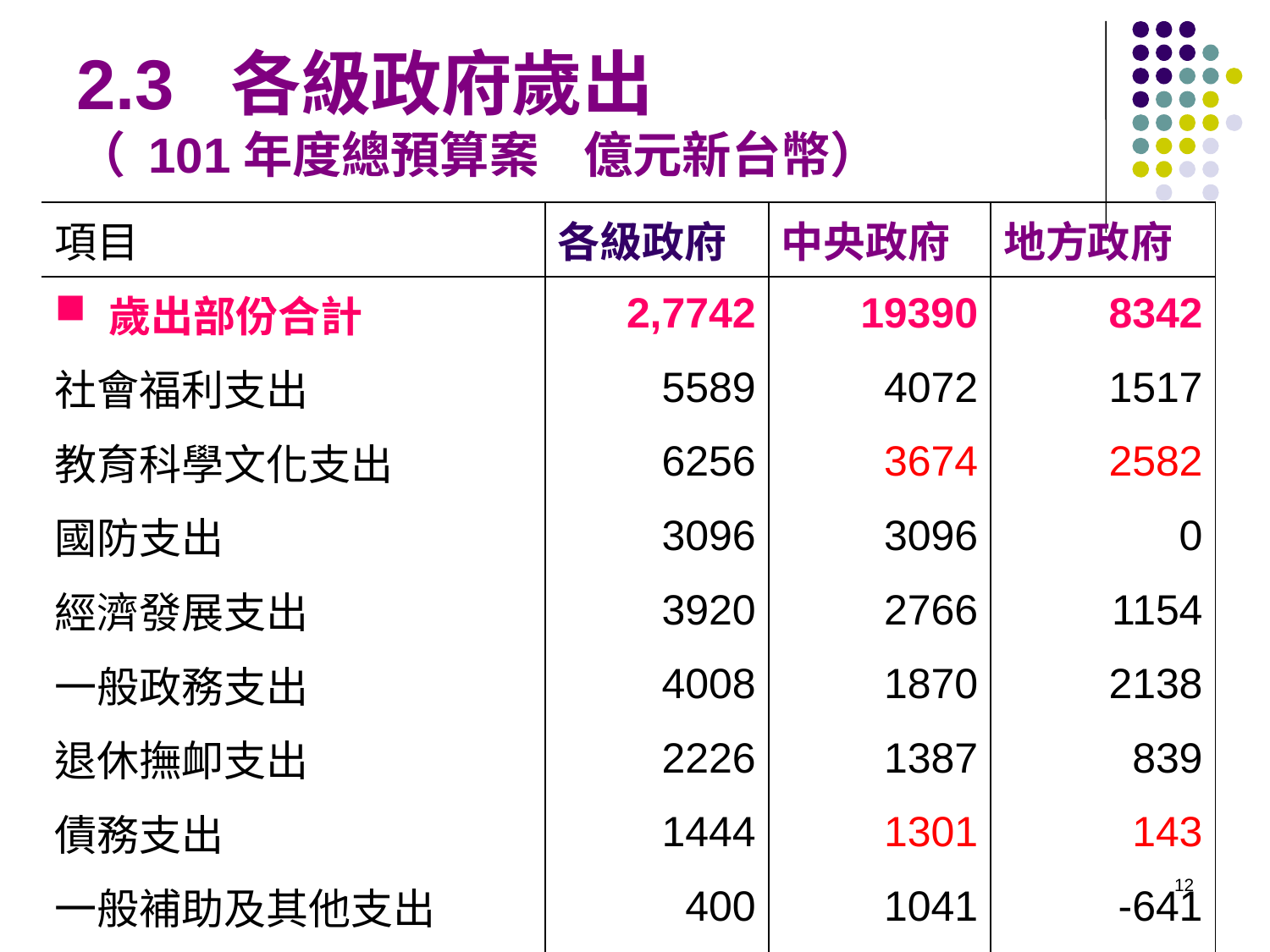

# 2.3  各級政府歲出 （ 101年度總預算案    億元新台幣）
| 項目 | 各級政府 | 中央政府 | 地方政府 |
| --- | --- | --- | --- |
| 歲出部份合計 | 2,7742 | 19390 | 8342 |
| 社會福利支出 | 5589 | 4072 | 1517 |
| 教育科學文化支出 | 6256 | 3674 | 2582 |
| 國防支出 | 3096 | 3096 | 0 |
| 經濟發展支出 | 3920 | 2766 | 1154 |
| 一般政務支出 | 4008 | 1870 | 2138 |
| 退休撫卹支出 | 2226 | 1387 | 839 |
| 債務支出 | 1444 | 1301 | 143 |
| 一般補助及其他支出 | 400 | 1041 | -641 |
| 社區發展及環境保護支出 | 803 | 183 | 620 |
12